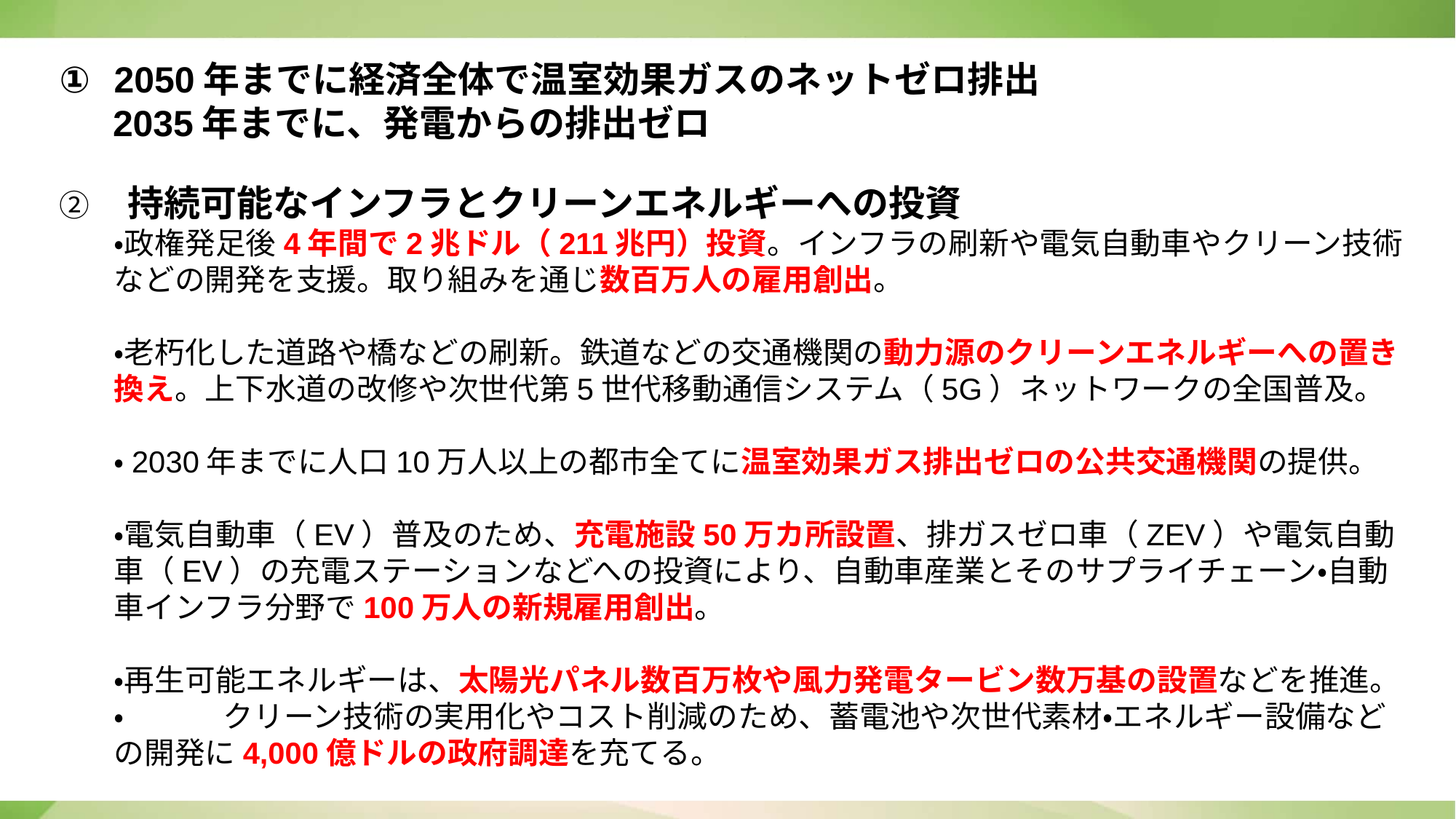

2050年までに経済全体で温室効果ガスのネットゼロ排出
　 2035年までに、発電からの排出ゼロ

②　持続可能なインフラとクリーンエネルギーへの投資
・政権発足後4年間で2兆ドル（211兆円）投資。インフラの刷新や電気自動車やクリーン技術などの開発を支援。取り組みを通じ数百万人の雇用創出。

・老朽化した道路や橋などの刷新。鉄道などの交通機関の動力源のクリーンエネルギーへの置き換え。上下水道の改修や次世代第5世代移動通信システム（5G）ネットワークの全国普及。

・2030年までに人口10万人以上の都市全てに温室効果ガス排出ゼロの公共交通機関の提供。

・電気自動車（EV）普及のため、充電施設50万カ所設置、排ガスゼロ車（ZEV）や電気自動車（EV）の充電ステーションなどへの投資により、自動車産業とそのサプライチェーン・自動車インフラ分野で100万人の新規雇用創出。

・再生可能エネルギーは、太陽光パネル数百万枚や風力発電タービン数万基の設置などを推進。
・	クリーン技術の実用化やコスト削減のため、蓄電池や次世代素材・エネルギー設備などの開発に4,000億ドルの政府調達を充てる。